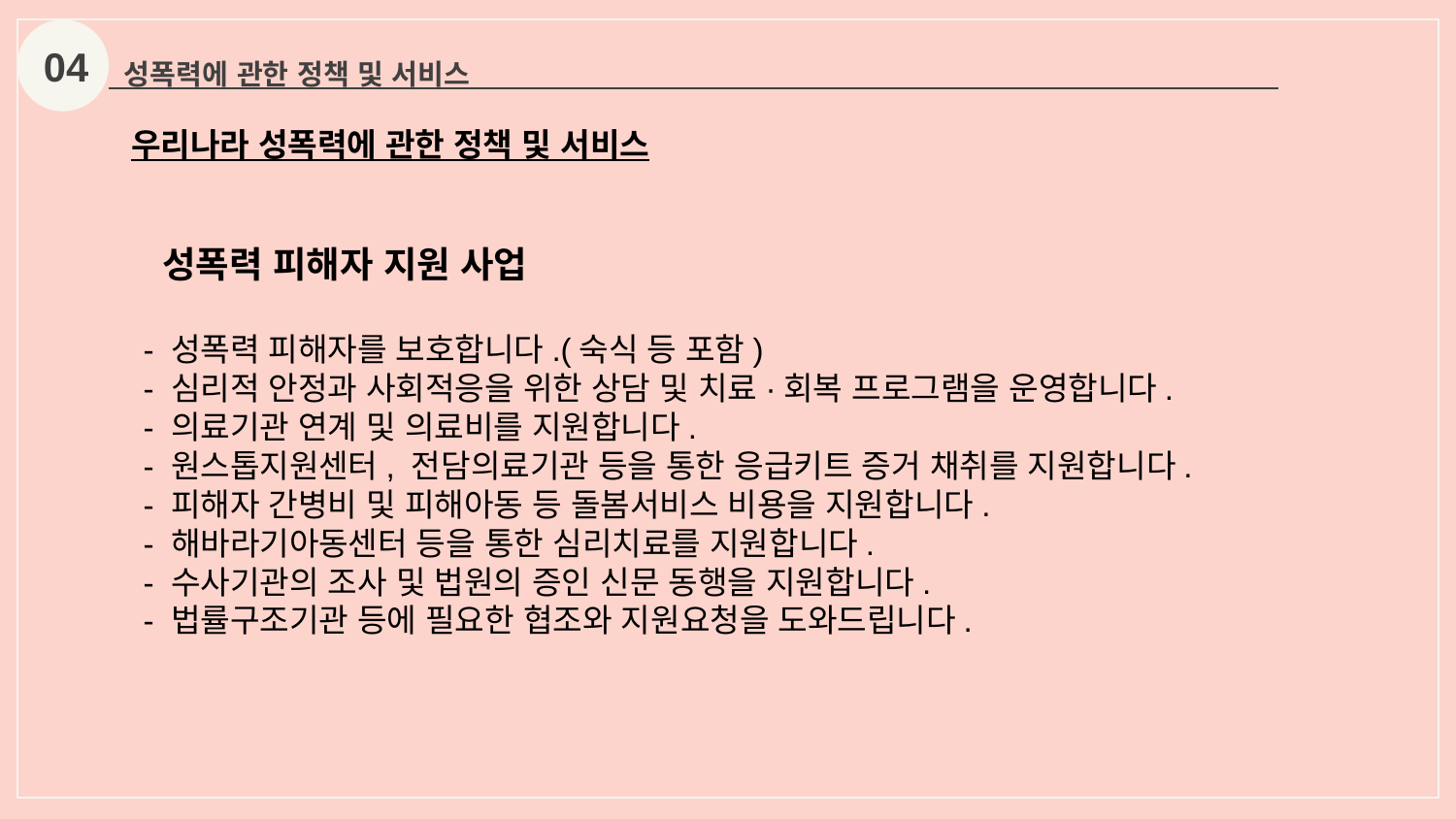

04
성폭력에 관한 정책 및 서비스
우리나라 성폭력에 관한 정책 및 서비스
 성폭력 피해자 지원 사업

- 성폭력 피해자를 보호합니다.(숙식 등 포함) 
- 심리적 안정과 사회적응을 위한 상담 및 치료·회복 프로그램을 운영합니다. 
- 의료기관 연계 및 의료비를 지원합니다. 
- 원스톱지원센터, 전담의료기관 등을 통한 응급키트 증거 채취를 지원합니다. 
- 피해자 간병비 및 피해아동 등 돌봄서비스 비용을 지원합니다. 
- 해바라기아동센터 등을 통한 심리치료를 지원합니다. 
- 수사기관의 조사 및 법원의 증인 신문 동행을 지원합니다. 
- 법률구조기관 등에 필요한 협조와 지원요청을 도와드립니다.